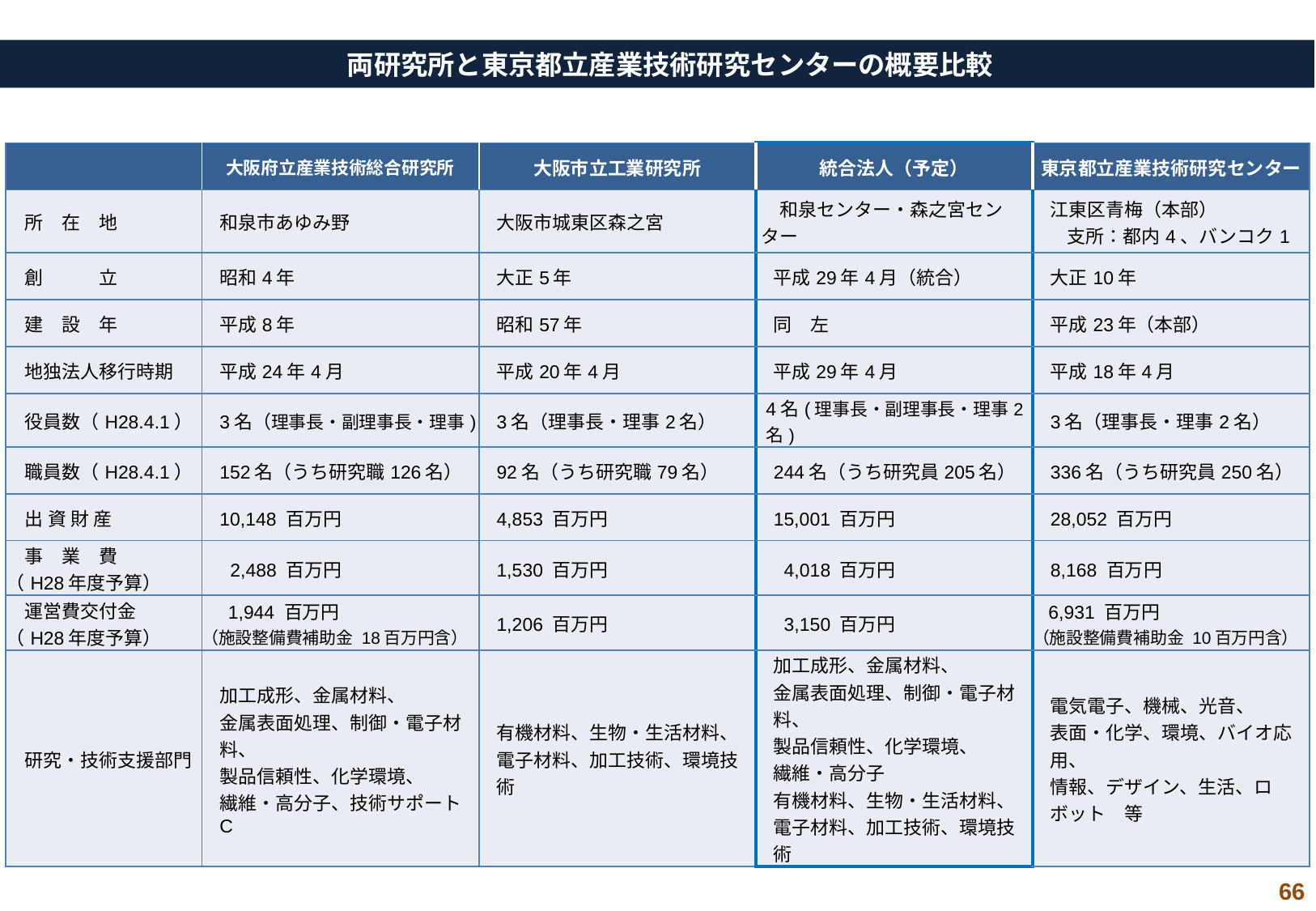

両研究所と東京都立産業技術研究センターの概要比較
|  | 大阪府立産業技術総合研究所 | 大阪市立工業研究所 | 統合法人（予定） | 東京都立産業技術研究センター |
| --- | --- | --- | --- | --- |
| 所　在　地 | 和泉市あゆみ野 | 大阪市城東区森之宮 | 和泉センター・森之宮センター | 江東区青梅（本部） 　支所：都内4、バンコク1 |
| 創　　　立 | 昭和4年 | 大正5年 | 平成29年4月（統合） | 大正10年 |
| 建　設　年 | 平成8年 | 昭和57年 | 同　左 | 平成23年（本部） |
| 地独法人移行時期 | 平成24年4月 | 平成20年4月 | 平成29年4月 | 平成18年4月 |
| 役員数（H28.4.1） | 3名（理事長・副理事長・理事) | 3名（理事長・理事2名） | 4名(理事長・副理事長・理事2名) | 3名（理事長・理事2名） |
| 職員数（H28.4.1） | 152名（うち研究職126名） | 92名（うち研究職79名） | 244名（うち研究員205名） | 336名（うち研究員250名） |
| 出 資 財 産 | 10,148 百万円 | 4,853 百万円 | 15,001 百万円 | 28,052 百万円 |
| 事　業　費 （H28年度予算） | 2,488 百万円 | 1,530 百万円 | 4,018 百万円 | 8,168 百万円 |
| 運営費交付金 （H28年度予算） | 1,944 百万円 （施設整備費補助金 18百万円含） | 1,206 百万円 | 3,150 百万円 | 6,931 百万円 （施設整備費補助金 10百万円含） |
| 研究・技術支援部門 | 加工成形、金属材料、 金属表面処理、制御・電子材料、 製品信頼性、化学環境、 繊維・高分子、技術サポートC | 有機材料、生物・生活材料、 電子材料、加工技術、環境技術 | 加工成形、金属材料、 金属表面処理、制御・電子材料、 製品信頼性、化学環境、 繊維・高分子 有機材料、生物・生活材料、 電子材料、加工技術、環境技術 | 電気電子、機械、光音、 表面・化学、環境、バイオ応用、 情報、デザイン、生活、ロボット　等 |
66